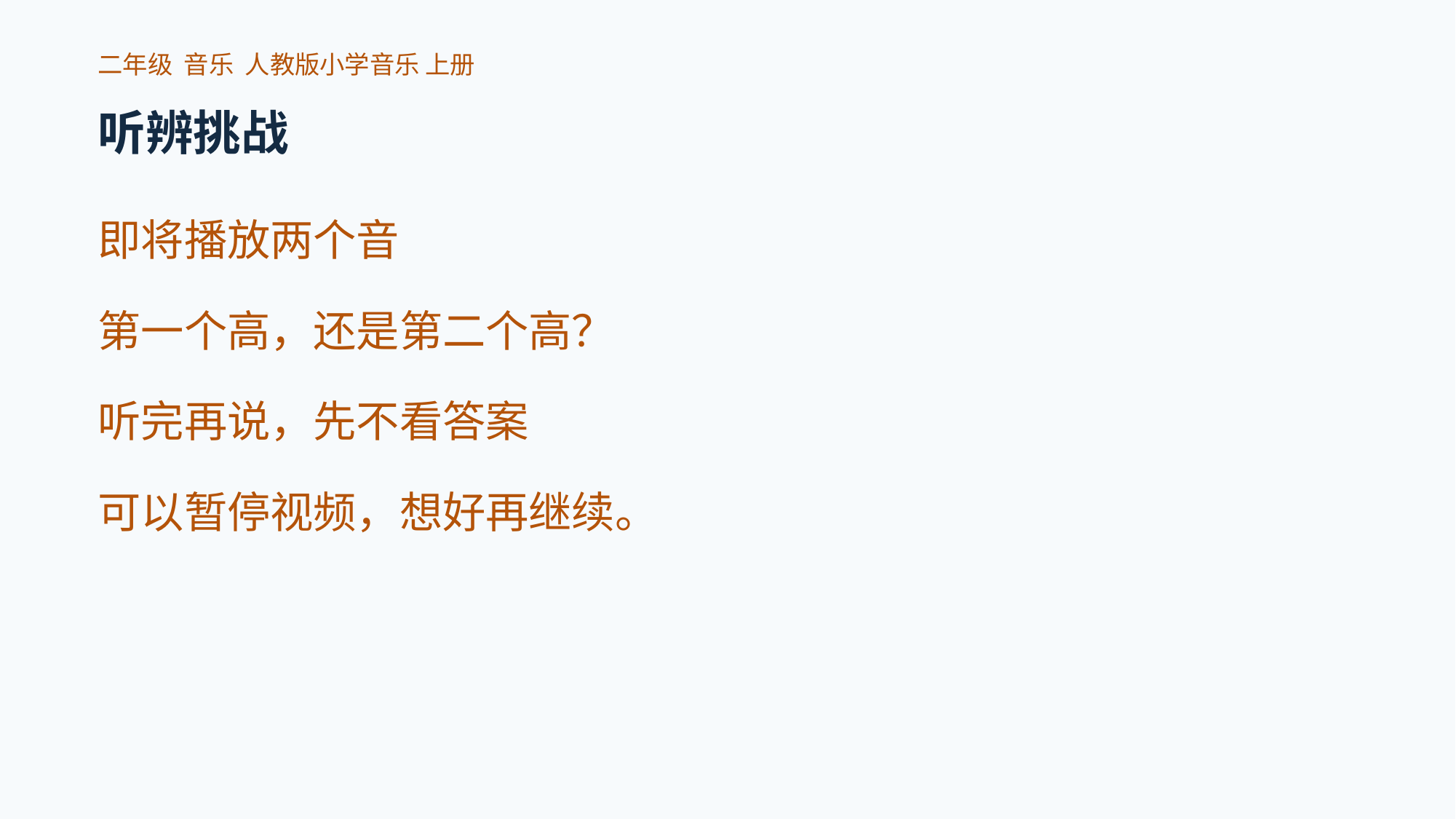

二年级  音乐  人教版小学音乐 上册
听辨挑战
即将播放两个音
第一个高，还是第二个高？
听完再说，先不看答案
可以暂停视频，想好再继续。